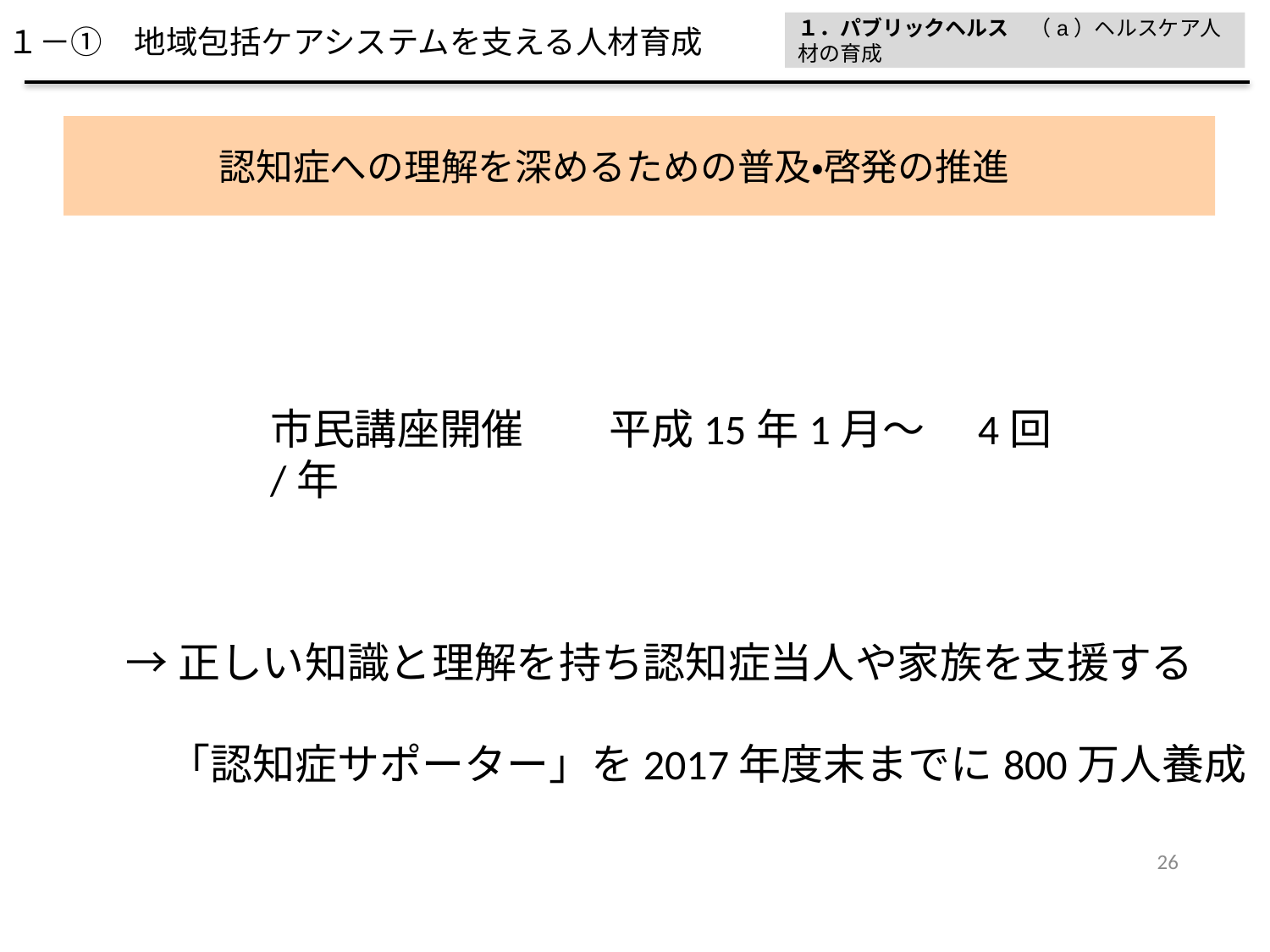

１．パブリックヘルス　（a）ヘルスケア人材の育成
１－①　地域包括ケアシステムを支える人材育成

認知症への理解を深めるための普及・啓発の推進
市民講座開催　　平成15年1月〜　4回/年

→正しい知識と理解を持ち認知症当人や家族を支援する

　「認知症サポーター」を2017年度末までに800万人養成

26